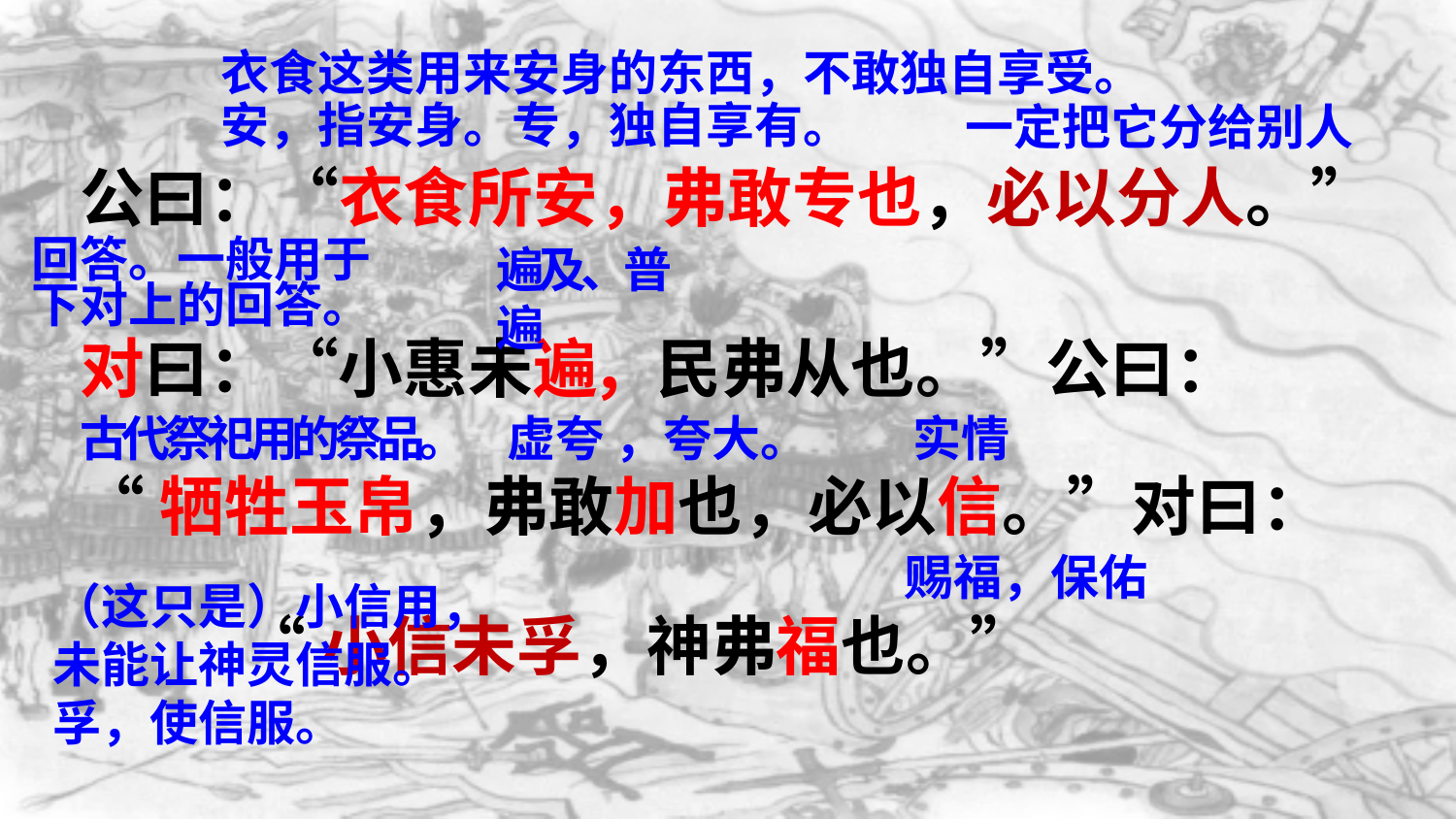

衣食这类用来安身的东西，不敢独自享受。安，指安身。专，独自享有。
一定把它分给别人
公曰：“衣食所安，弗敢专也，必以分人。”

对曰：“小惠未遍，民弗从也。”公曰：

“牺牲玉帛，弗敢加也，必以信。”对曰：

           “小信未孚，神弗福也。”
回答。一般用于下对上的回答。
遍及、普遍
古代祭祀用的祭品。
虚夸 ，夸大。
实情
赐福，保佑
（这只是）小信用，未能让神灵信服。孚，使信服。